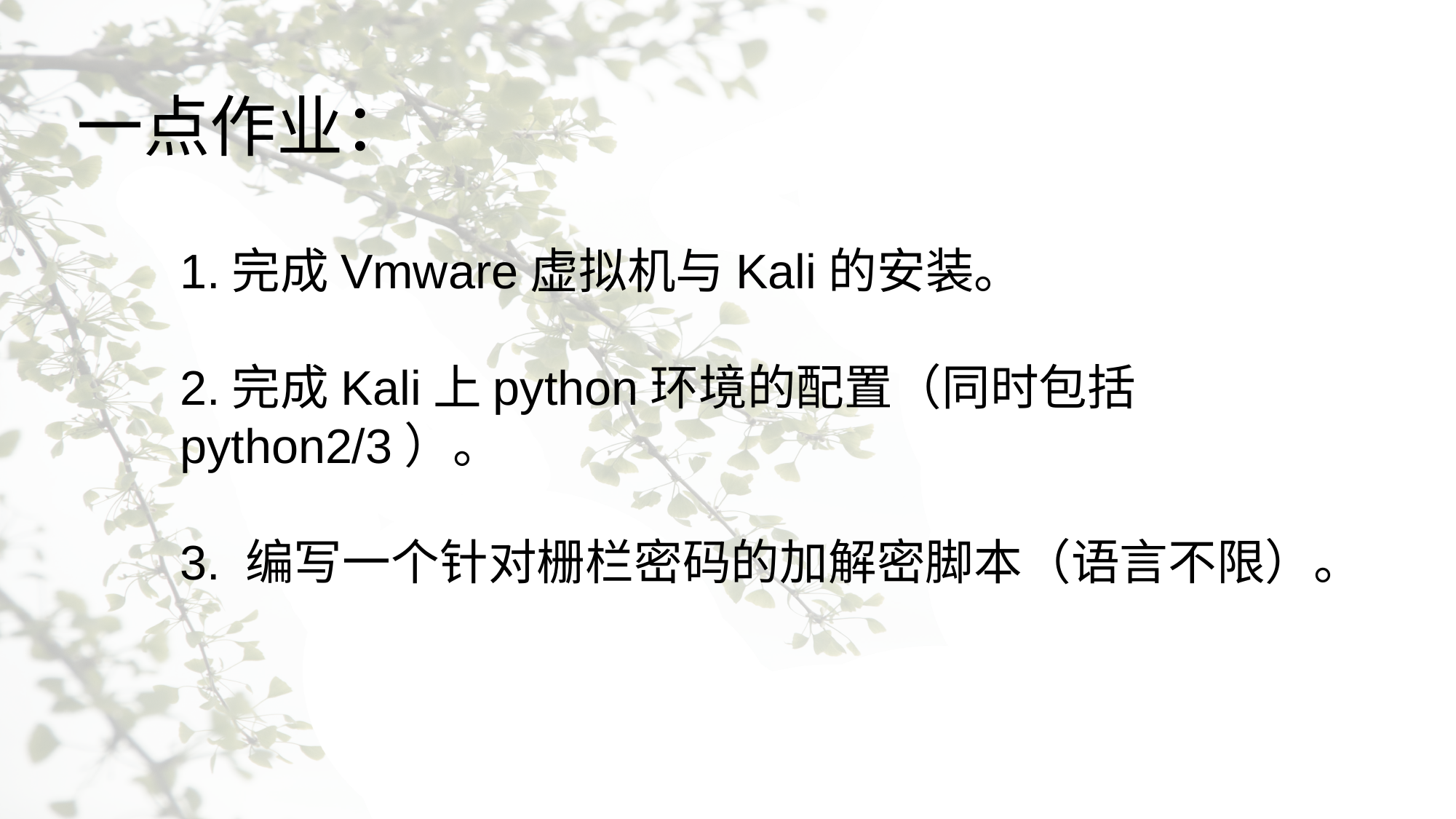

一点作业：
1.完成Vmware虚拟机与Kali的安装。

2.完成Kali上python环境的配置（同时包括    python2/3）。

3. 编写一个针对栅栏密码的加解密脚本（语言不限）。